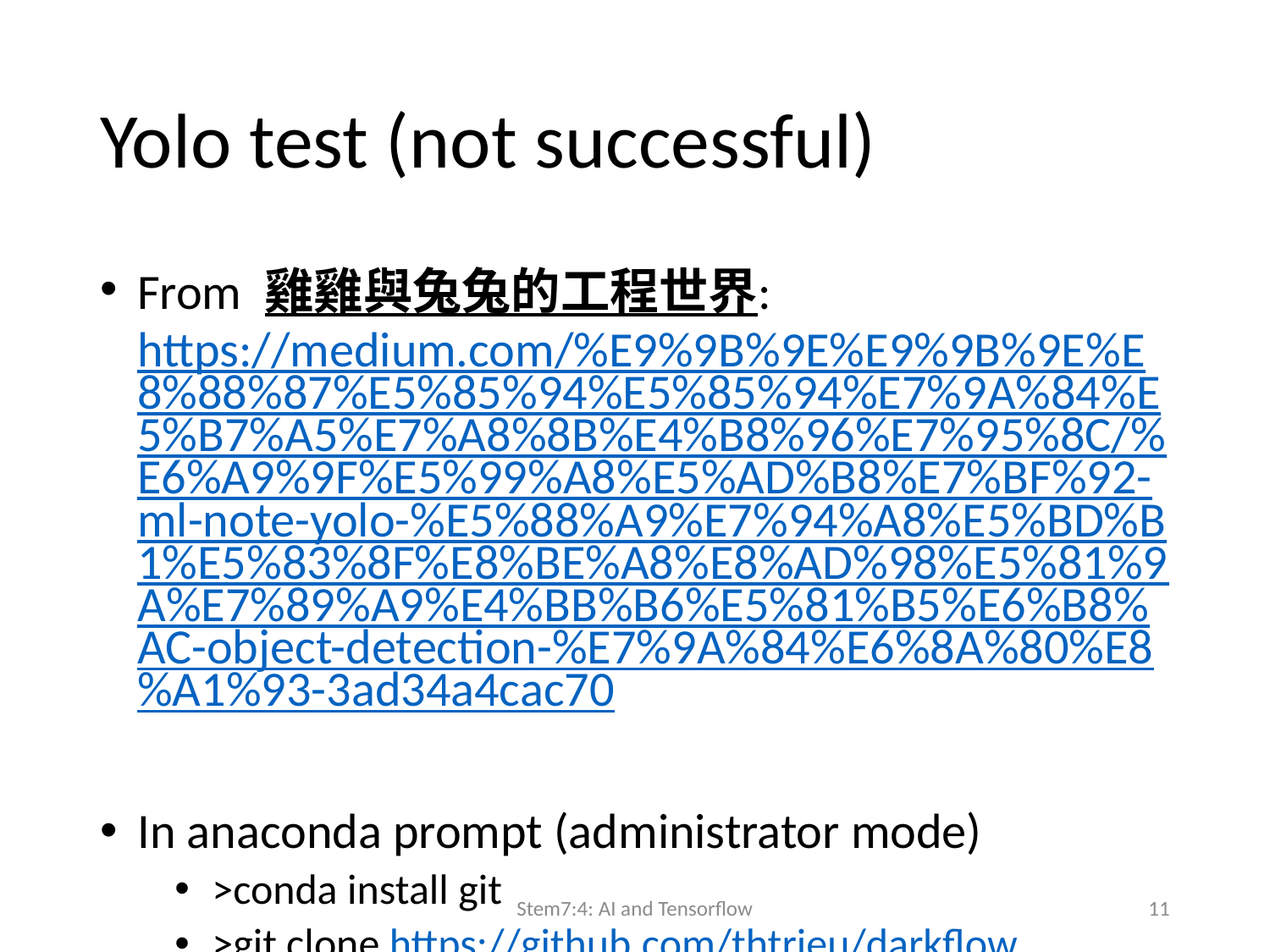

# Yolo test (not successful)
From 雞雞與兔兔的工程世界: https://medium.com/%E9%9B%9E%E9%9B%9E%E8%88%87%E5%85%94%E5%85%94%E7%9A%84%E5%B7%A5%E7%A8%8B%E4%B8%96%E7%95%8C/%E6%A9%9F%E5%99%A8%E5%AD%B8%E7%BF%92-ml-note-yolo-%E5%88%A9%E7%94%A8%E5%BD%B1%E5%83%8F%E8%BE%A8%E8%AD%98%E5%81%9A%E7%89%A9%E4%BB%B6%E5%81%B5%E6%B8%AC-object-detection-%E7%9A%84%E6%8A%80%E8%A1%93-3ad34a4cac70

In anaconda prompt (administrator mode)
>conda install git
>git clone https://github.com/thtrieu/darkflow
>pip install Cython
Stem7:4: AI and Tensorflow
11